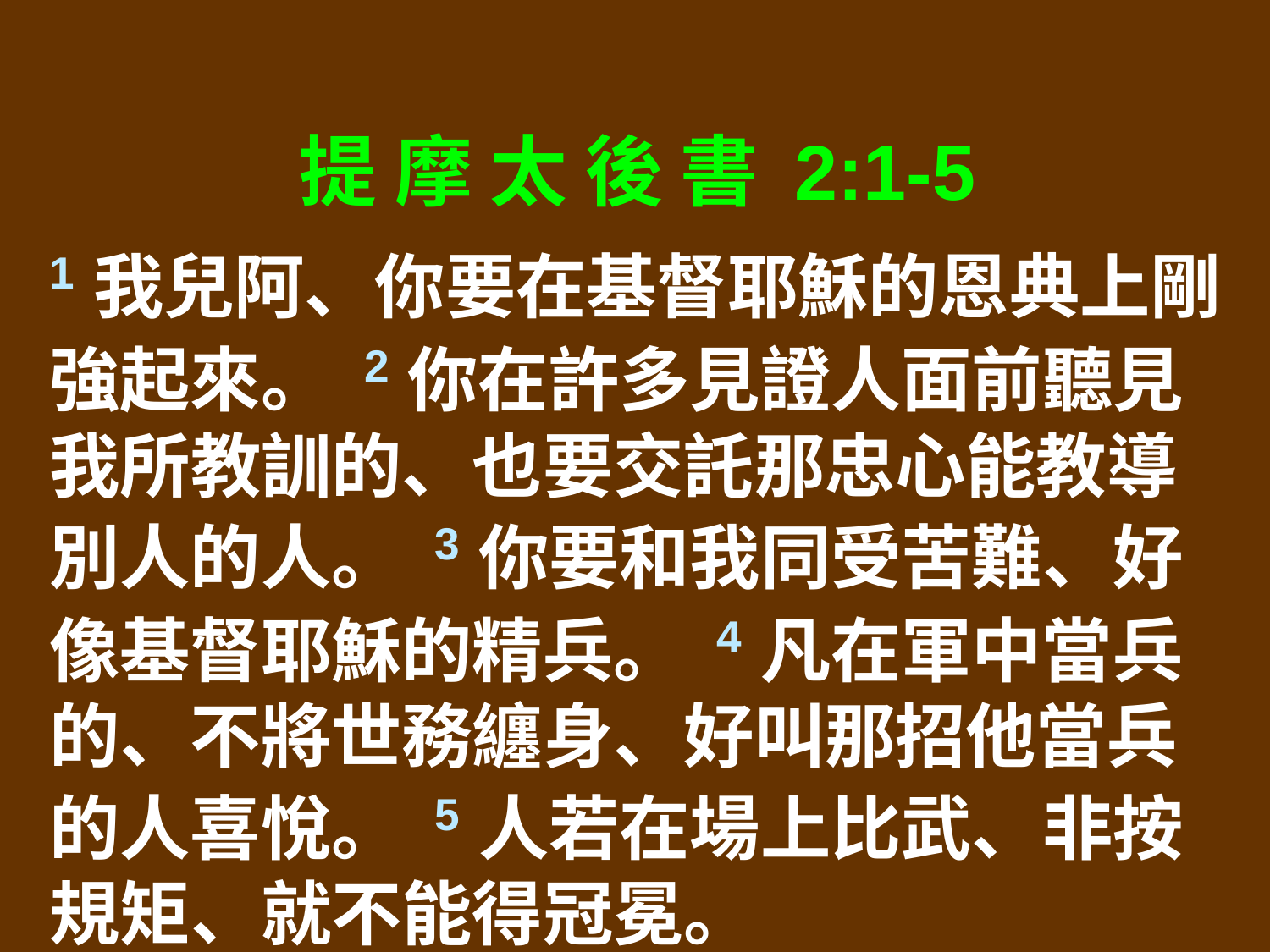

提 摩 太 後 書 2:1-5
1我兒阿、你要在基督耶穌的恩典上剛強起來。 2你在許多見證人面前聽見我所教訓的、也要交託那忠心能教導別人的人。 3你要和我同受苦難、好像基督耶穌的精兵。 4凡在軍中當兵的、不將世務纏身、好叫那招他當兵的人喜悅。 5人若在場上比武、非按規矩、就不能得冠冕。